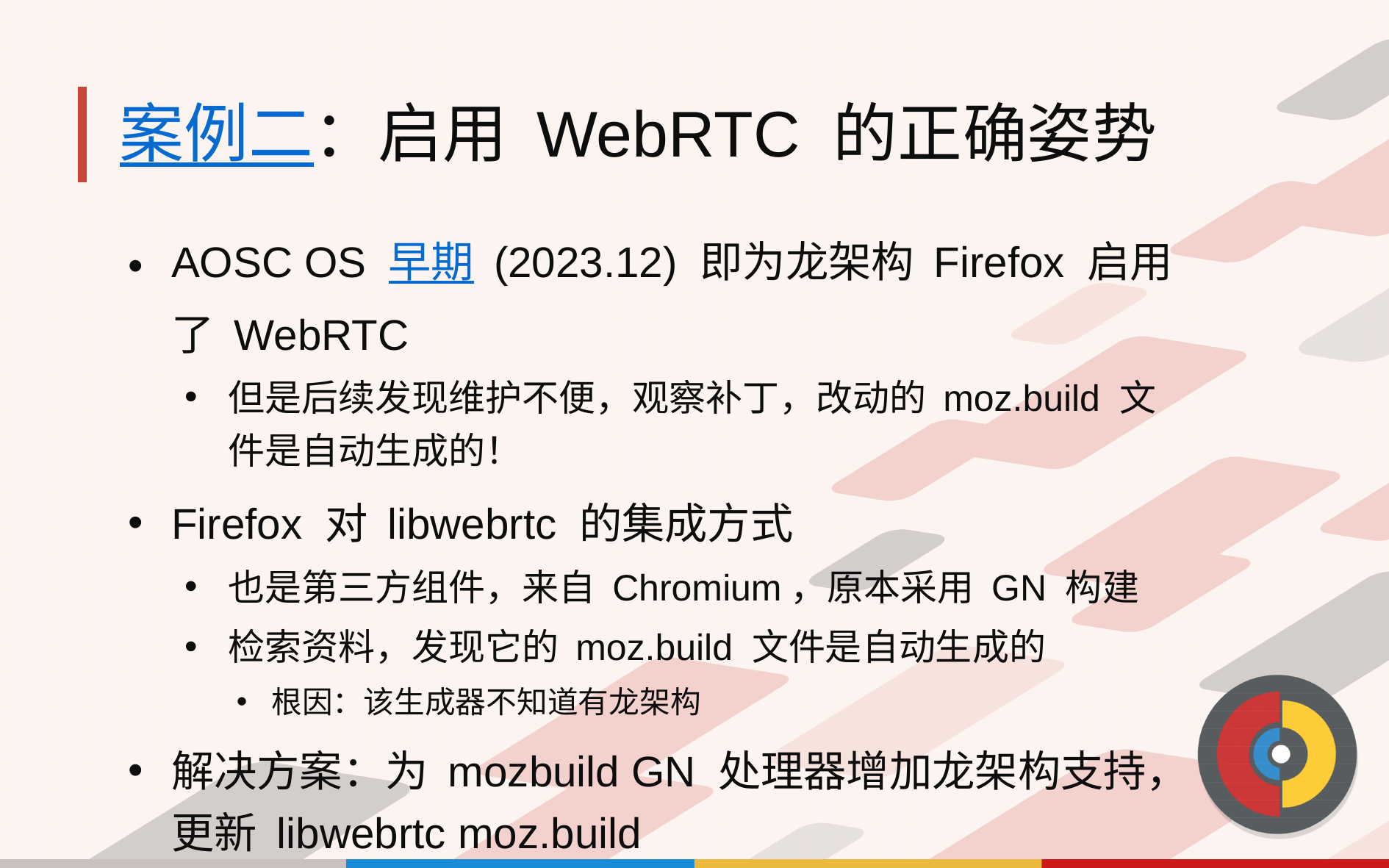

# 案例二：启用 WebRTC 的正确姿势
AOSC OS 早期 (2023.12) 即为龙架构 Firefox 启用了 WebRTC
但是后续发现维护不便，观察补丁，改动的 moz.build 文件是自动生成的！
Firefox 对 libwebrtc 的集成方式
也是第三方组件，来自 Chromium，原本采用 GN 构建
检索资料，发现它的 moz.build 文件是自动生成的
根因：该生成器不知道有龙架构
解决方案：为 mozbuild GN 处理器增加龙架构支持，更新 libwebrtc moz.build